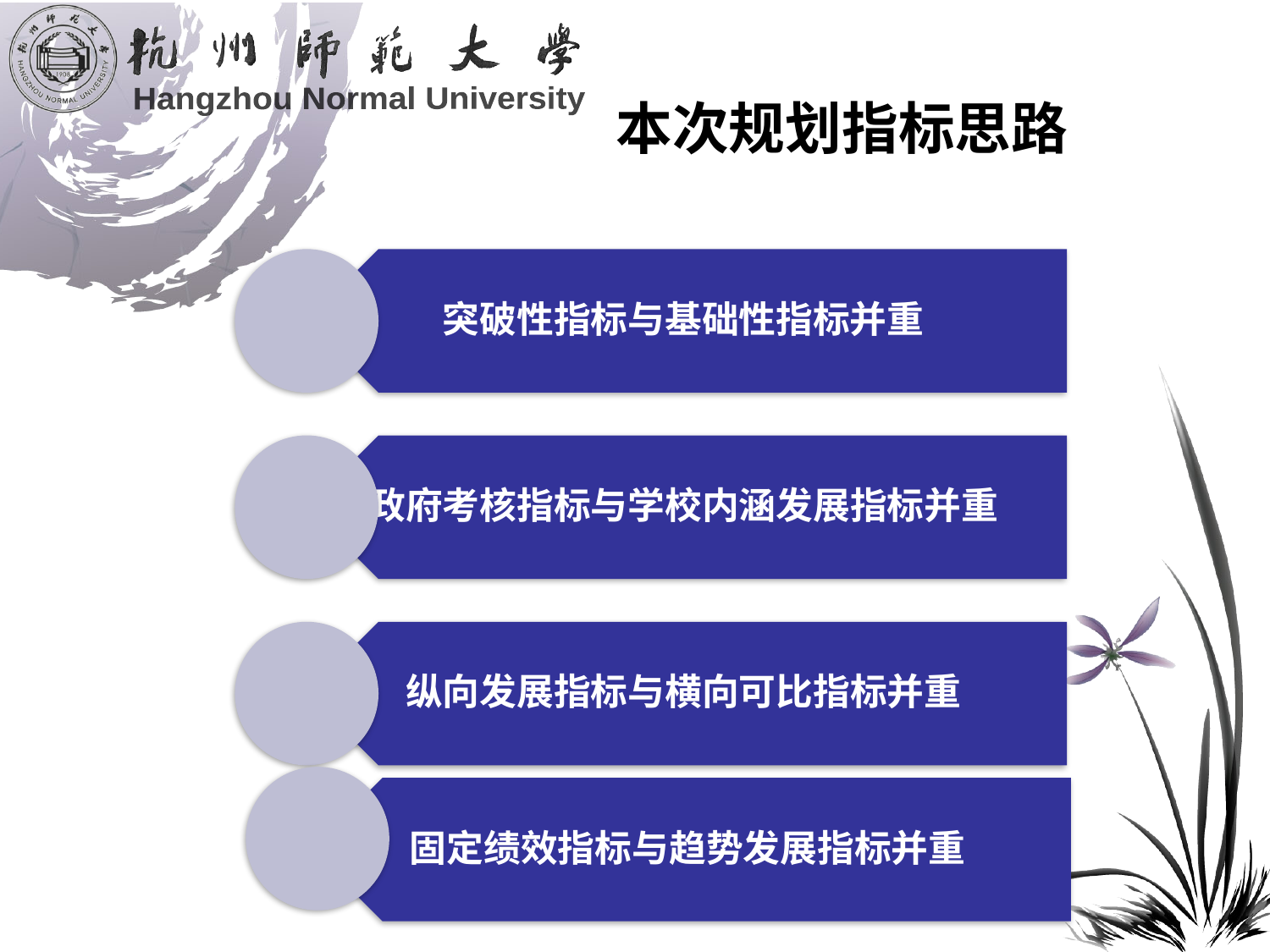

# 本次规划指标思路
突破性指标与基础性指标并重
政府考核指标与学校内涵发展指标并重
纵向发展指标与横向可比指标并重
固定绩效指标与趋势发展指标并重